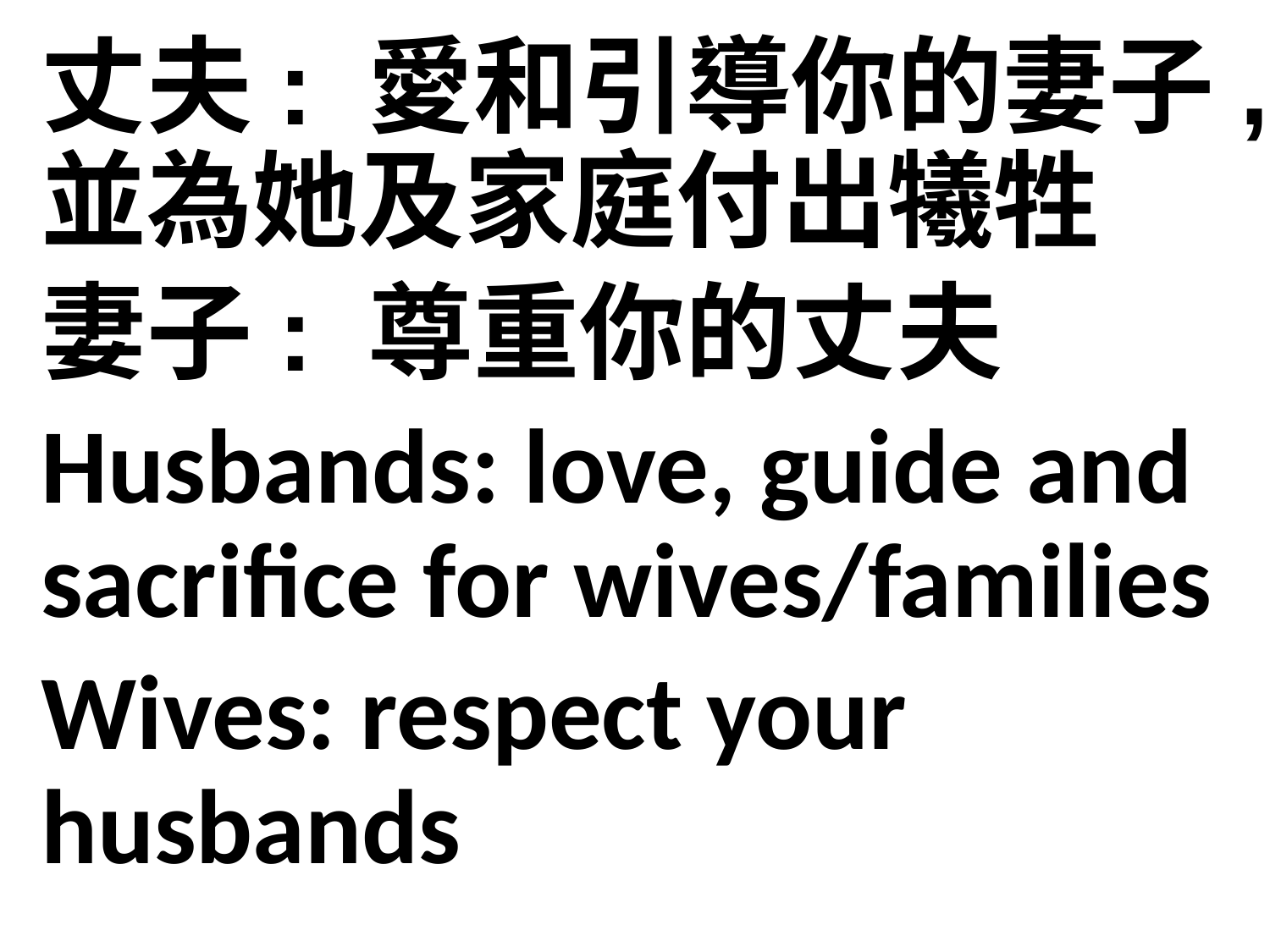

丈夫: 愛和引導你的妻子,並為她及家庭付出犧牲
妻子: 尊重你的丈夫
Husbands: love, guide and sacrifice for wives/families
Wives: respect your husbands